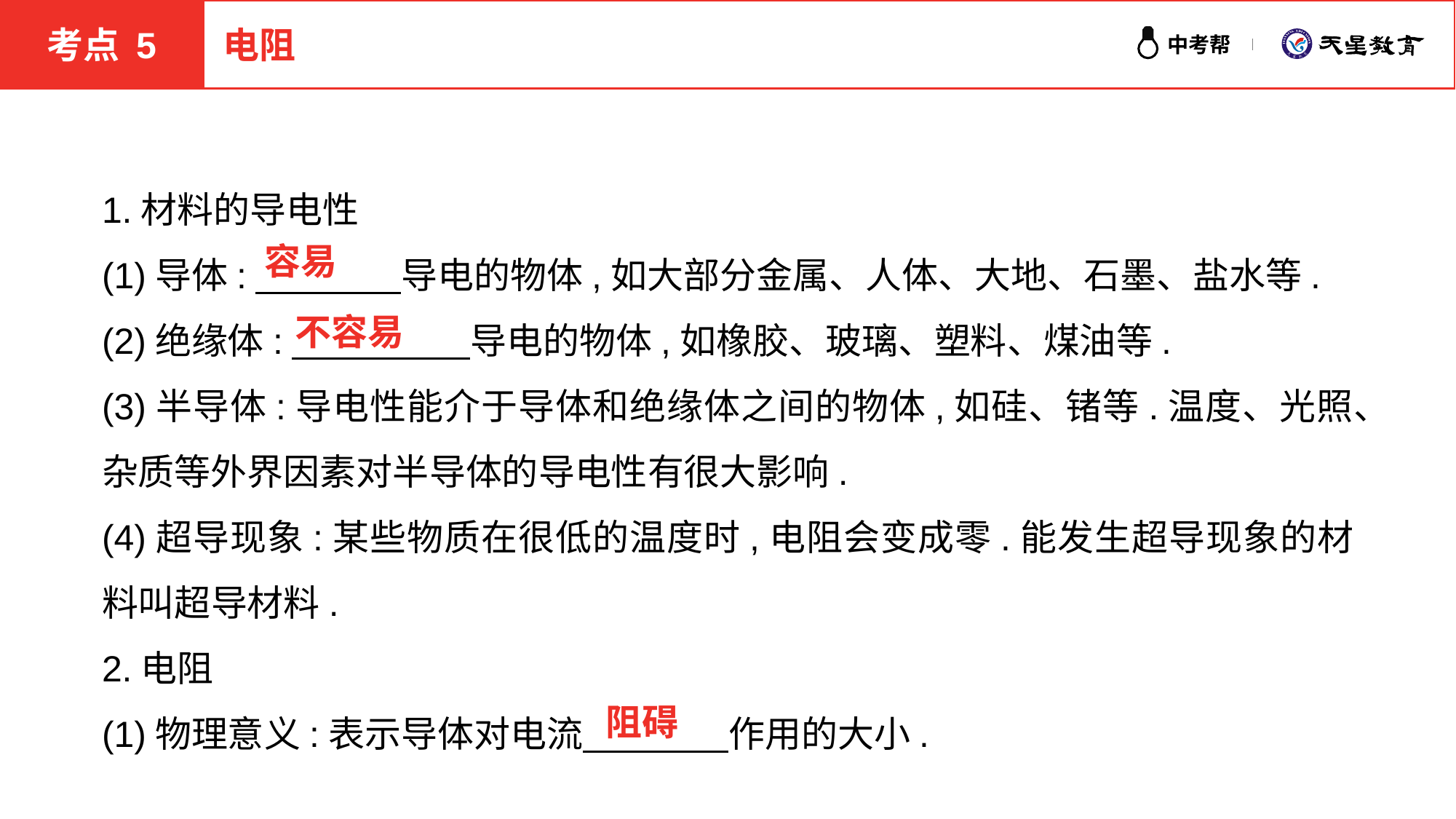

考点 5
电阻
1.材料的导电性
(1)导体:　　　　导电的物体,如大部分金属、人体、大地、石墨、盐水等.
(2)绝缘体:　　　    　导电的物体,如橡胶、玻璃、塑料、煤油等.
(3)半导体:导电性能介于导体和绝缘体之间的物体,如硅、锗等.温度、光照、杂质等外界因素对半导体的导电性有很大影响.
(4)超导现象:某些物质在很低的温度时,电阻会变成零.能发生超导现象的材料叫超导材料.
2.电阻
(1)物理意义:表示导体对电流　　　　作用的大小.
容易
不容易
阻碍